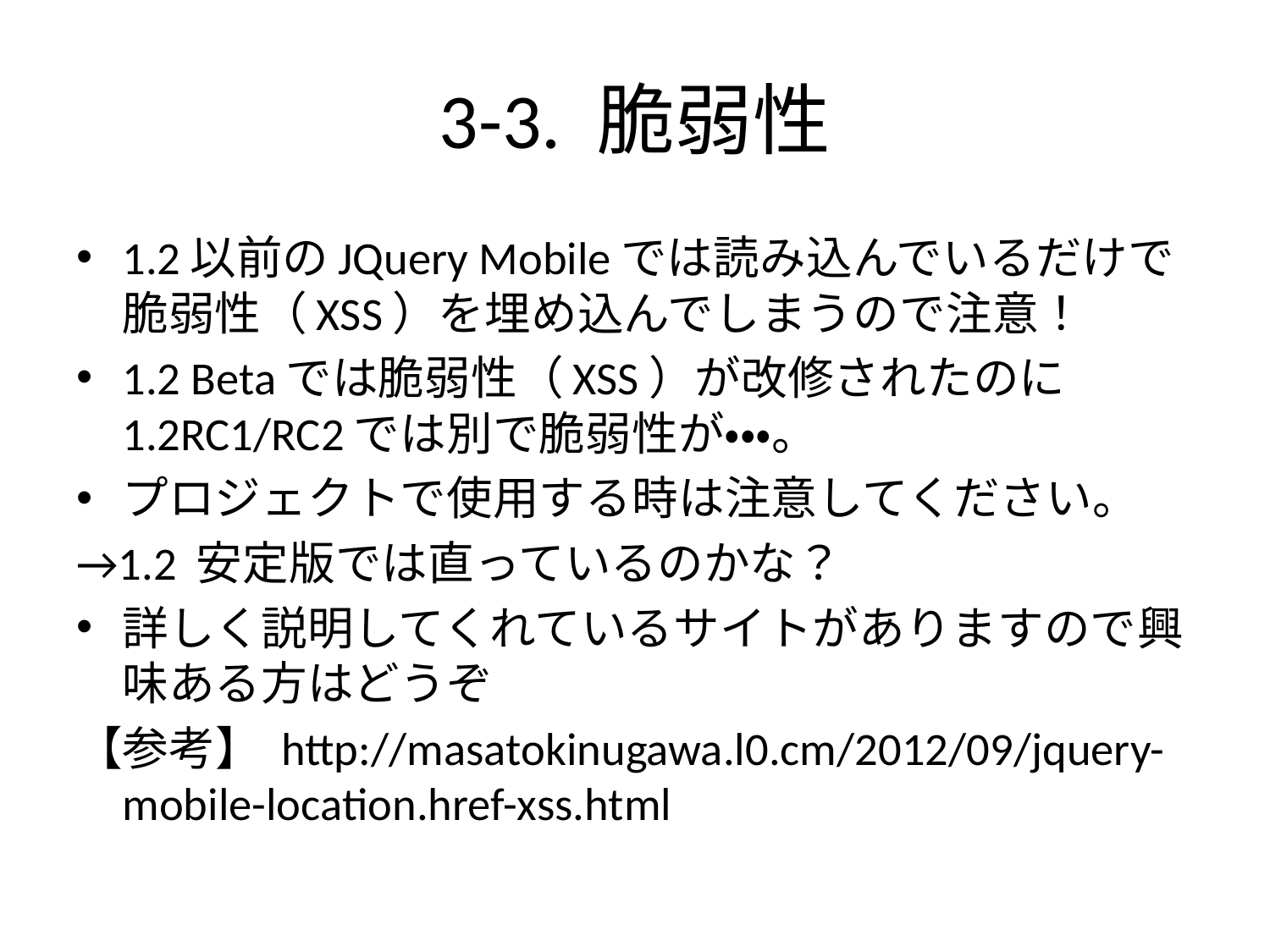

# 3-3. 脆弱性
1.2以前のJQuery Mobileでは読み込んでいるだけで脆弱性（XSS）を埋め込んでしまうので注意！
1.2 Betaでは脆弱性（XSS）が改修されたのに1.2RC1/RC2では別で脆弱性が・・・。
プロジェクトで使用する時は注意してください。
→1.2 安定版では直っているのかな？
詳しく説明してくれているサイトがありますので興味ある方はどうぞ
【参考】 http://masatokinugawa.l0.cm/2012/09/jquery-mobile-location.href-xss.html